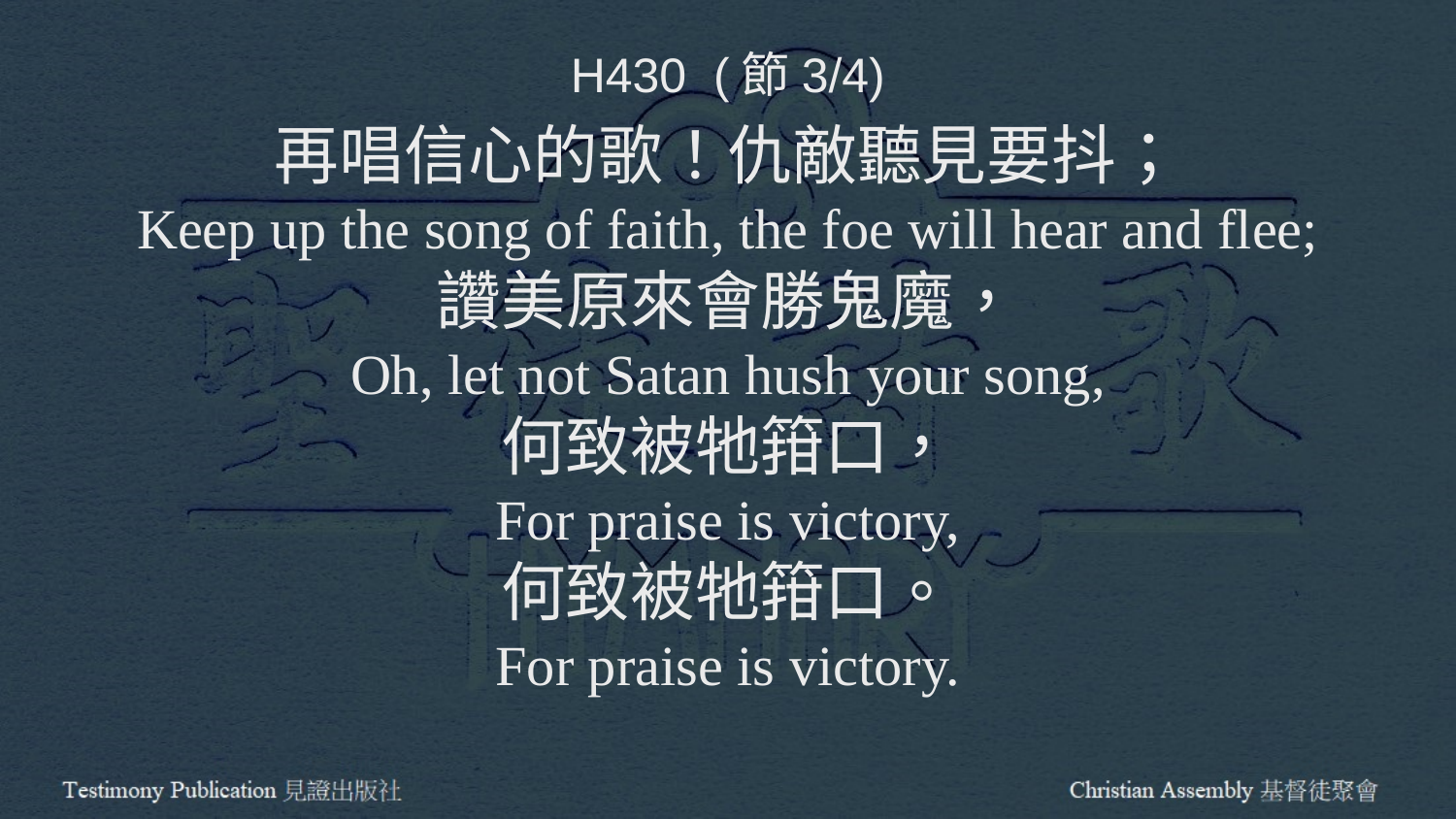

H430  (節3/4)
再唱信心的歌！仇敵聽見要抖；
Keep up the song of faith, the foe will hear and flee;
讚美原來會勝鬼魔，
Oh, let not Satan hush your song,
何致被牠箝口，
For praise is victory,
何致被牠箝口。
For praise is victory.